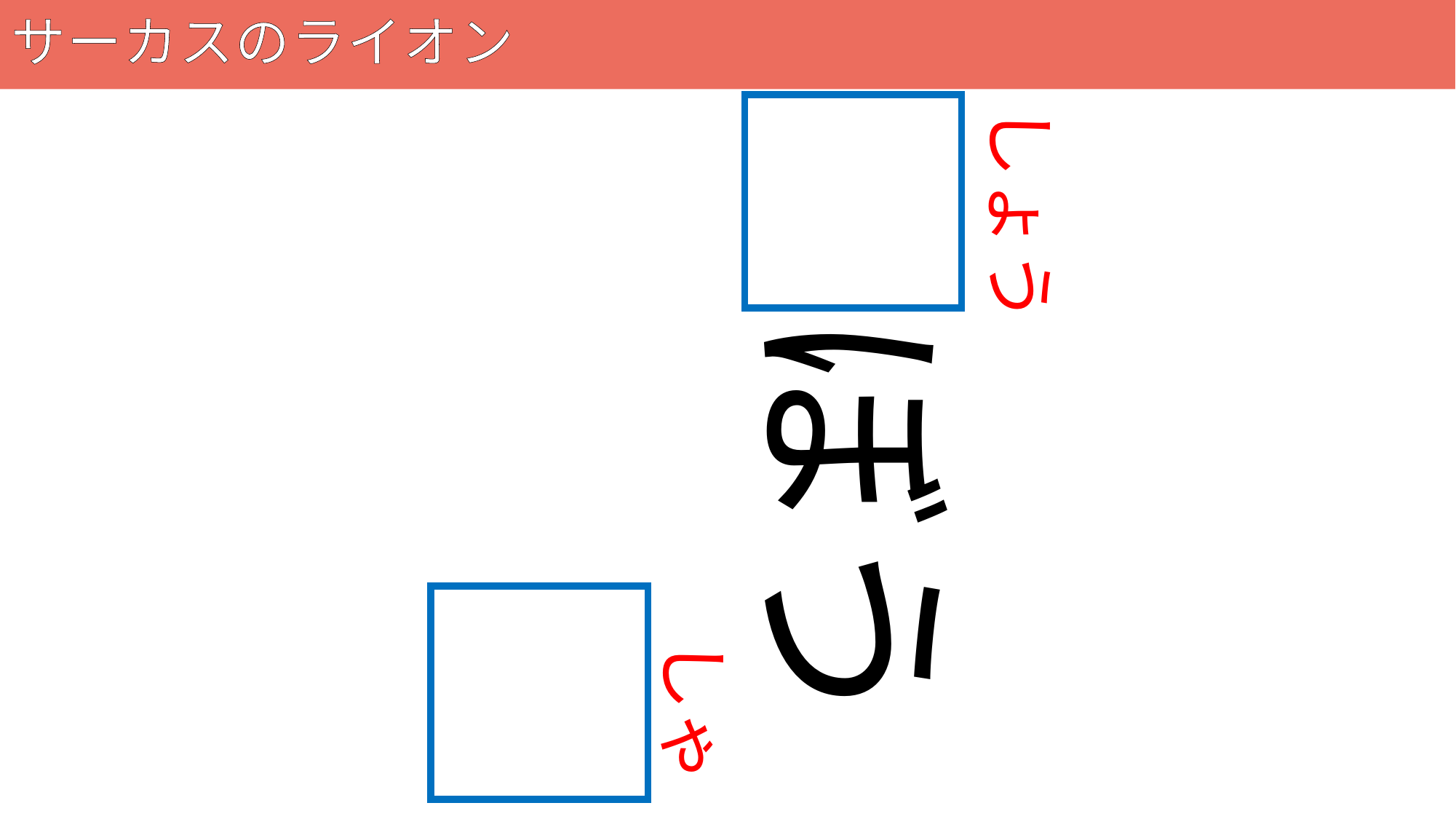

# サーカスのライオン
138

消ぼう
しょう
車

しゃ